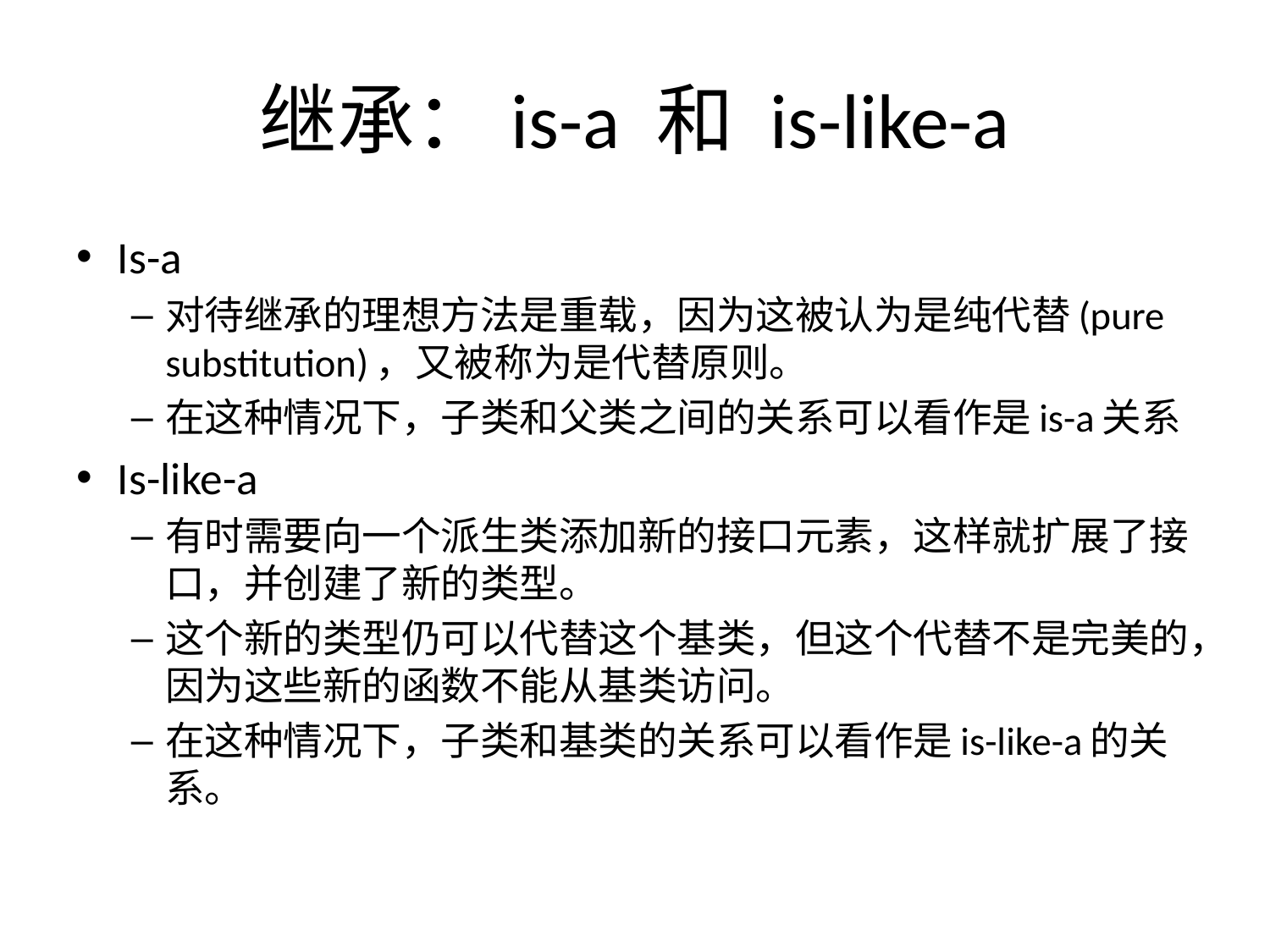

# 继承：is-a 和 is-like-a
Is-a
对待继承的理想方法是重载，因为这被认为是纯代替(pure substitution)，又被称为是代替原则。
在这种情况下，子类和父类之间的关系可以看作是is-a关系
Is-like-a
有时需要向一个派生类添加新的接口元素，这样就扩展了接口，并创建了新的类型。
这个新的类型仍可以代替这个基类，但这个代替不是完美的，因为这些新的函数不能从基类访问。
在这种情况下，子类和基类的关系可以看作是is-like-a的关系。